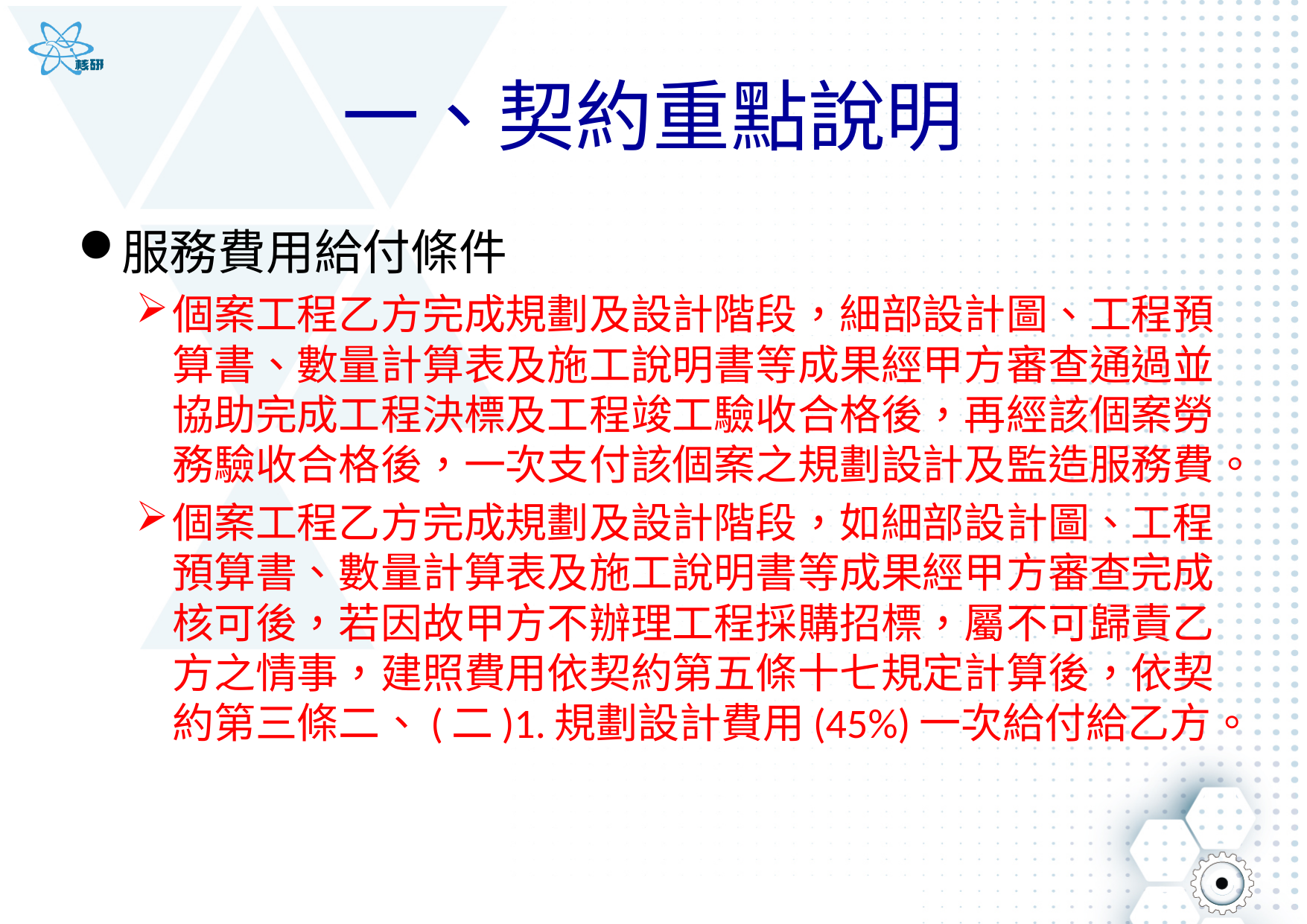

# 一、契約重點說明
服務費用給付條件
個案工程乙方完成規劃及設計階段，細部設計圖、工程預算書、數量計算表及施工說明書等成果經甲方審查通過並協助完成工程決標及工程竣工驗收合格後，再經該個案勞務驗收合格後，一次支付該個案之規劃設計及監造服務費。
個案工程乙方完成規劃及設計階段，如細部設計圖、工程預算書、數量計算表及施工說明書等成果經甲方審查完成核可後，若因故甲方不辦理工程採購招標，屬不可歸責乙方之情事，建照費用依契約第五條十七規定計算後，依契約第三條二、(二)1.規劃設計費用(45%)一次給付給乙方。